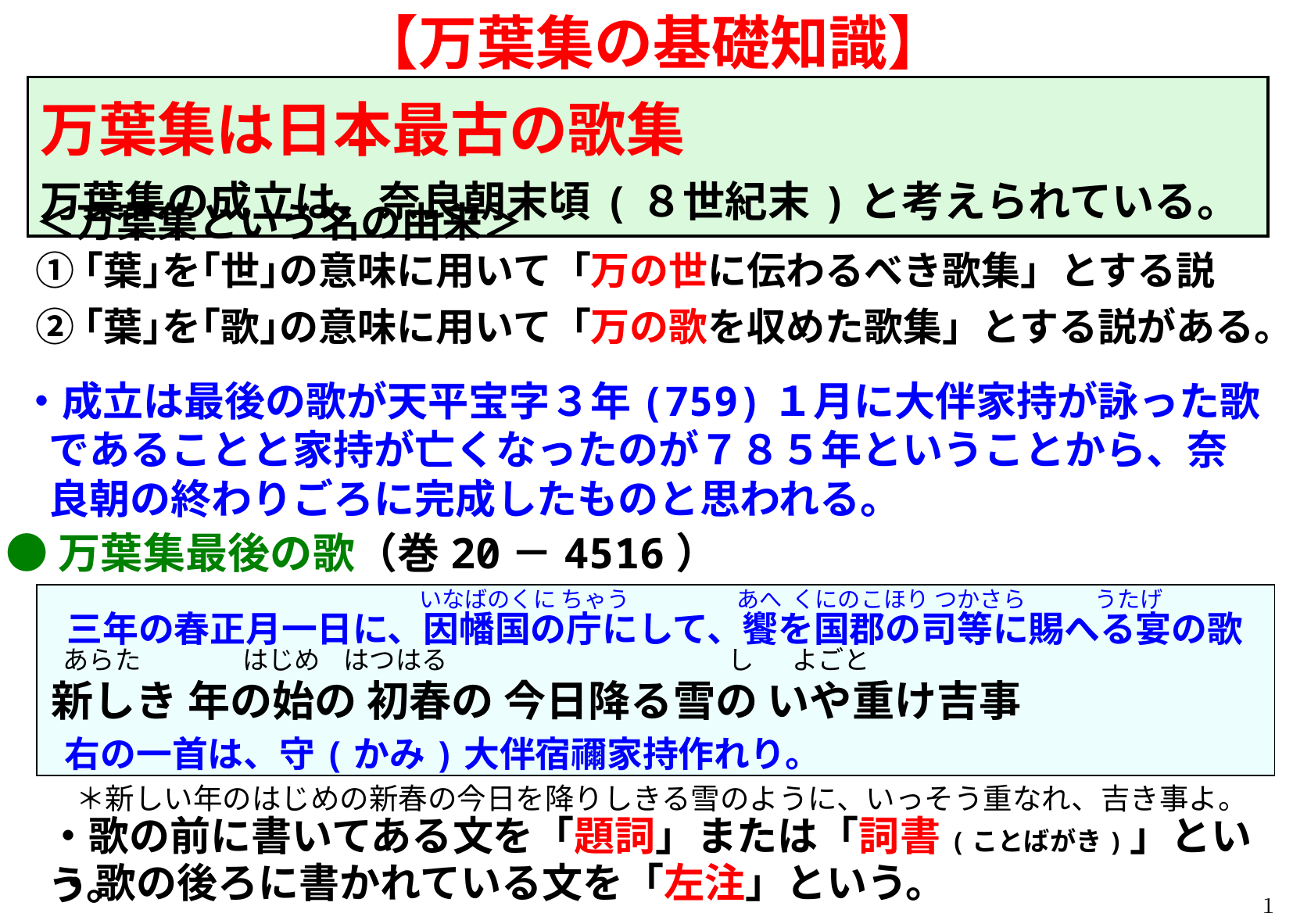

【万葉集の基礎知識】
| 万葉集は日本最古の歌集 万葉集の成立は、奈良朝末頃(８世紀末)と考えられている。 |
| --- |
＜万葉集という名の由来＞
①｢葉｣を｢世｣の意味に用いて「万の世に伝わるべき歌集」とする説

②｢葉｣を｢歌｣の意味に用いて「万の歌を収めた歌集」とする説がある。
・成立は最後の歌が天平宝字３年(759)１月に大伴家持が詠った歌
  であることと家持が亡くなったのが７８５年ということから、奈
  良朝の終わりごろに完成したものと思われる。
●万葉集最後の歌（巻20－4516）
 いなばのくに ちゃう　           　 あへ  くにのこほり つかさら    　     うたげ

 右の一首は、守(かみ)大伴宿禰家持作れり。
三年の春正月一日に、因幡国の庁にして、饗を国郡の司等に賜へる宴の歌
 あらた　 　   　はじめ    はつはる　　  　　　　               　し　  よごと
新しき 年の始の 初春の 今日降る雪の いや重け吉事
＊新しい年のはじめの新春の今日を降りしきる雪のように、いっそう重なれ、吉き事よ。
・歌の前に書いてある文を「題詞」または「詞書(ことばがき)」という。
・歌の後ろに書かれている文を「左注」という。
１